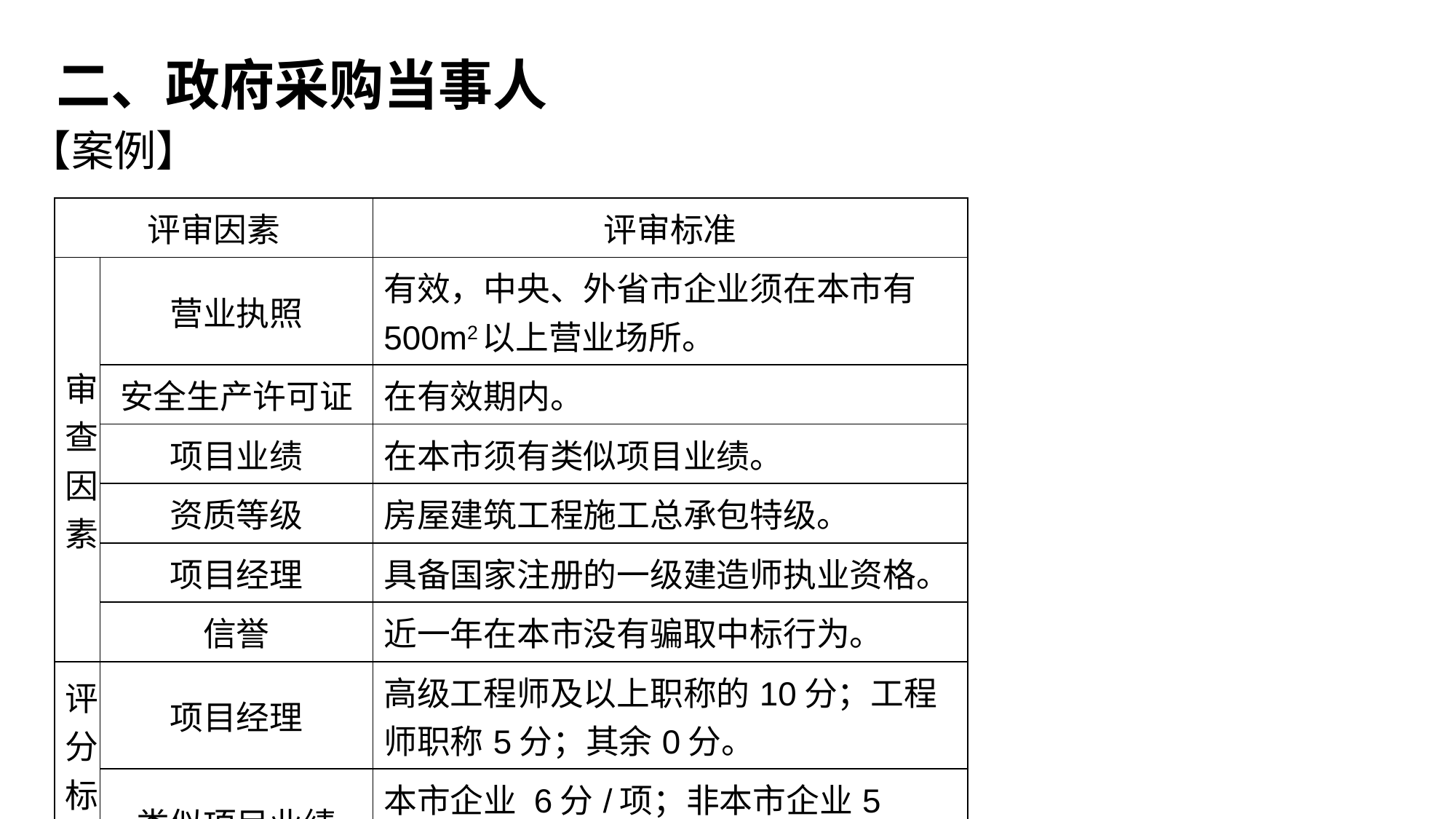

二、政府采购当事人
【案例】

| 评审因素 |  | 评审标准 |
| --- | --- | --- |
| 审查 因素 | 营业执照 | 有效，中央、外省市企业须在本市有500m2以上营业场所。 |
|  | 安全生产许可证 | 在有效期内。 |
|  | 项目业绩 | 在本市须有类似项目业绩。 |
|  | 资质等级 | 房屋建筑工程施工总承包特级。 |
|  | 项目经理 | 具备国家注册的一级建造师执业资格。 |
|  | 信誉 | 近一年在本市没有骗取中标行为。 |
| 评分 标准 | 项目经理 | 高级工程师及以上职称的10分；工程师职称5分；其余0分。 |
|  | 类似项目业绩 | 本市企业 6分/项；非本市企业5分/项。 |